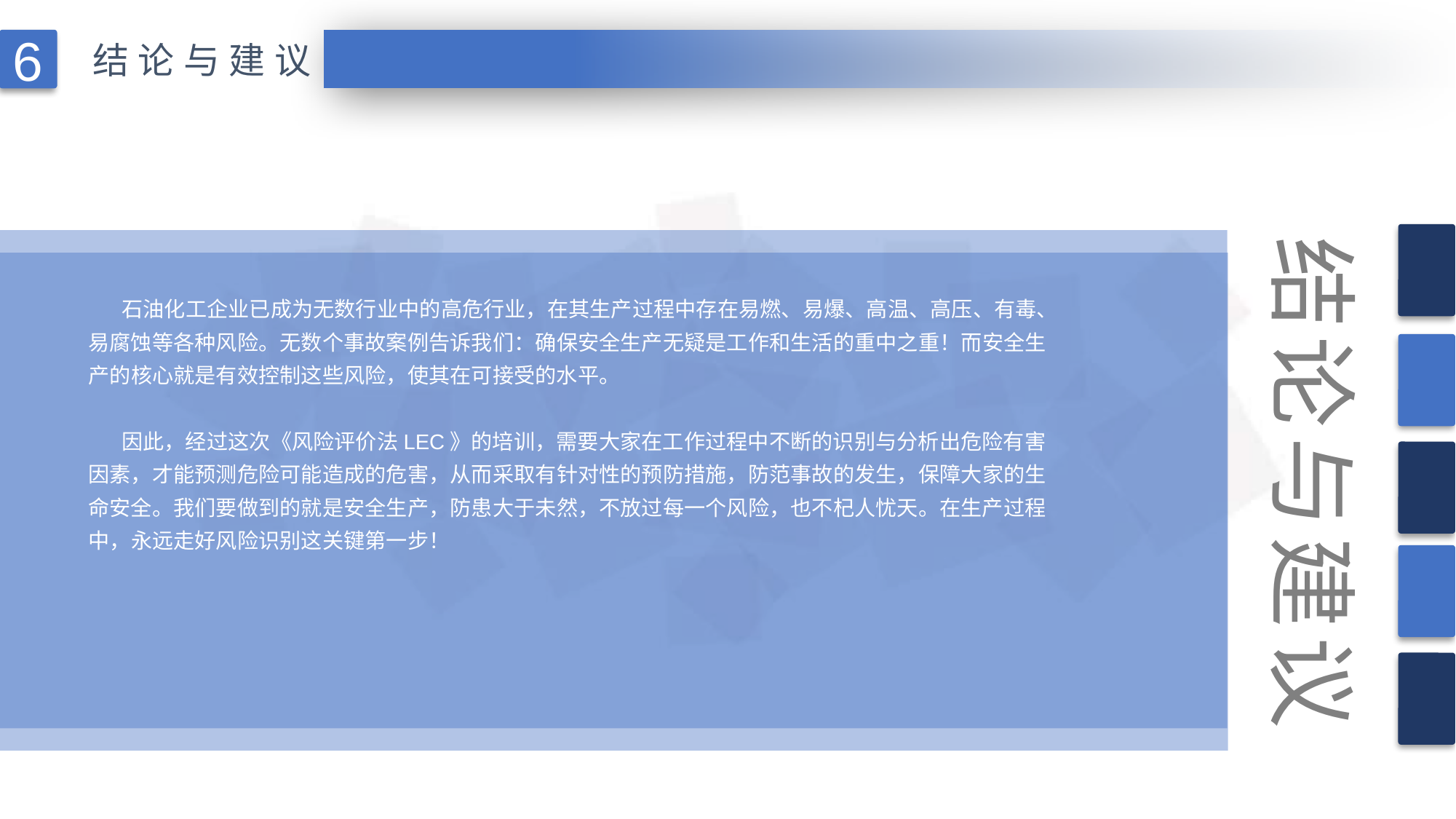

6

结论与建议

结论与建议

      石油化工企业已成为无数行业中的高危行业，在其生产过程中存在易燃、易爆、高温、高压、有毒、易腐蚀等各种风险。无数个事故案例告诉我们：确保安全生产无疑是工作和生活的重中之重！而安全生产的核心就是有效控制这些风险，使其在可接受的水平。

      因此，经过这次《风险评价法LEC》的培训，需要大家在工作过程中不断的识别与分析出危险有害因素，才能预测危险可能造成的危害，从而采取有针对性的预防措施，防范事故的发生，保障大家的生命安全。我们要做到的就是安全生产，防患大于未然，不放过每一个风险，也不杞人忧天。在生产过程中，永远走好风险识别这关键第一步！